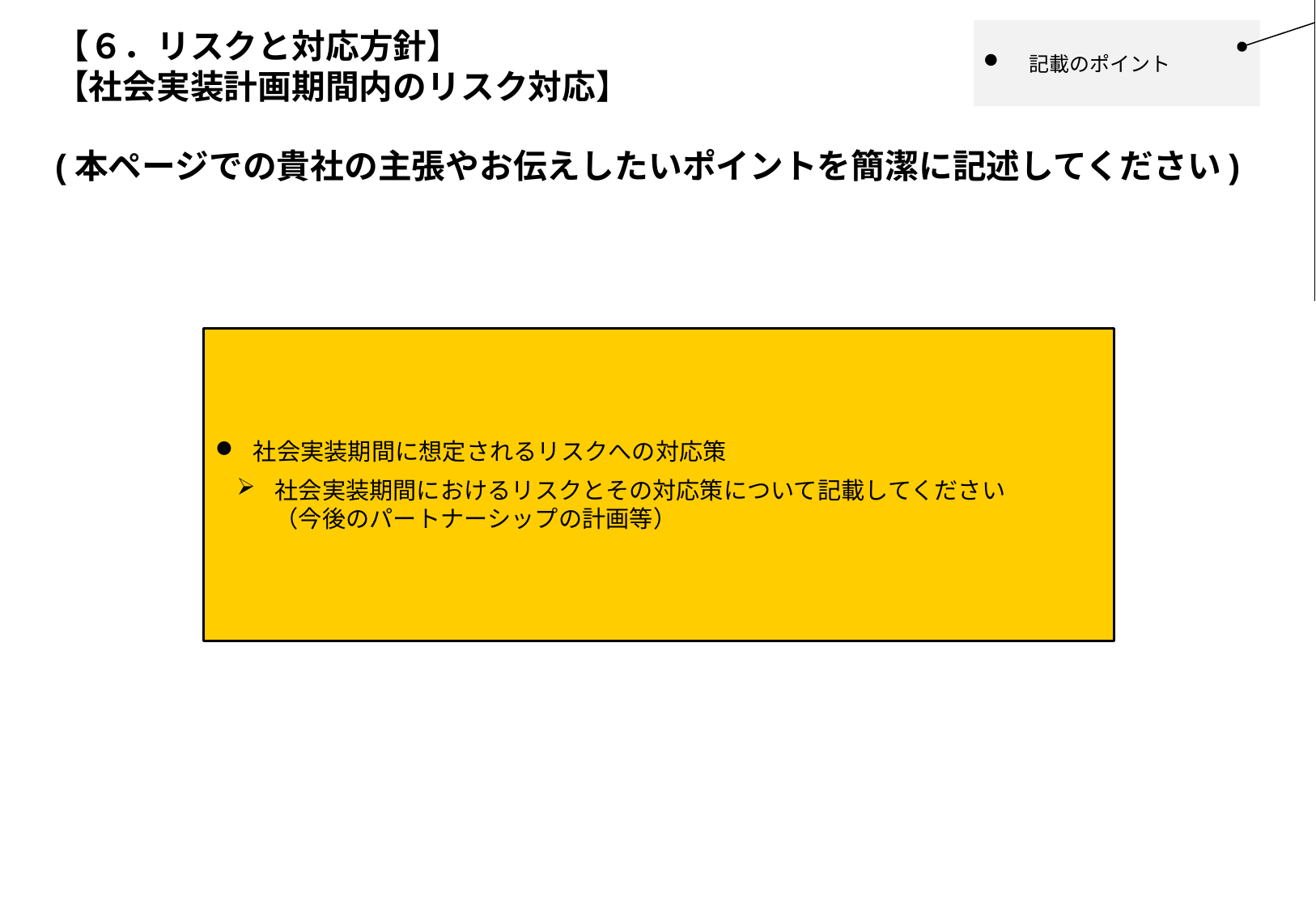

ボディに記載の内容うち、どの項目に該当し得るかを各資料右肩にできる限りお示しください。
（1ページ1項目ずつ作成でも、1ページで複数項目を含めて表現される場合で問題ありません）
※以後のページにかけても同様
# 【６．リスクと対応方針】 【社会実装計画期間内のリスク対応】
記載のポイント
(本ページでの貴社の主張やお伝えしたいポイントを簡潔に記述してください)
社会実装期間に想定されるリスクへの対応策
社会実装期間におけるリスクとその対応策について記載してください
（今後のパートナーシップの計画等）